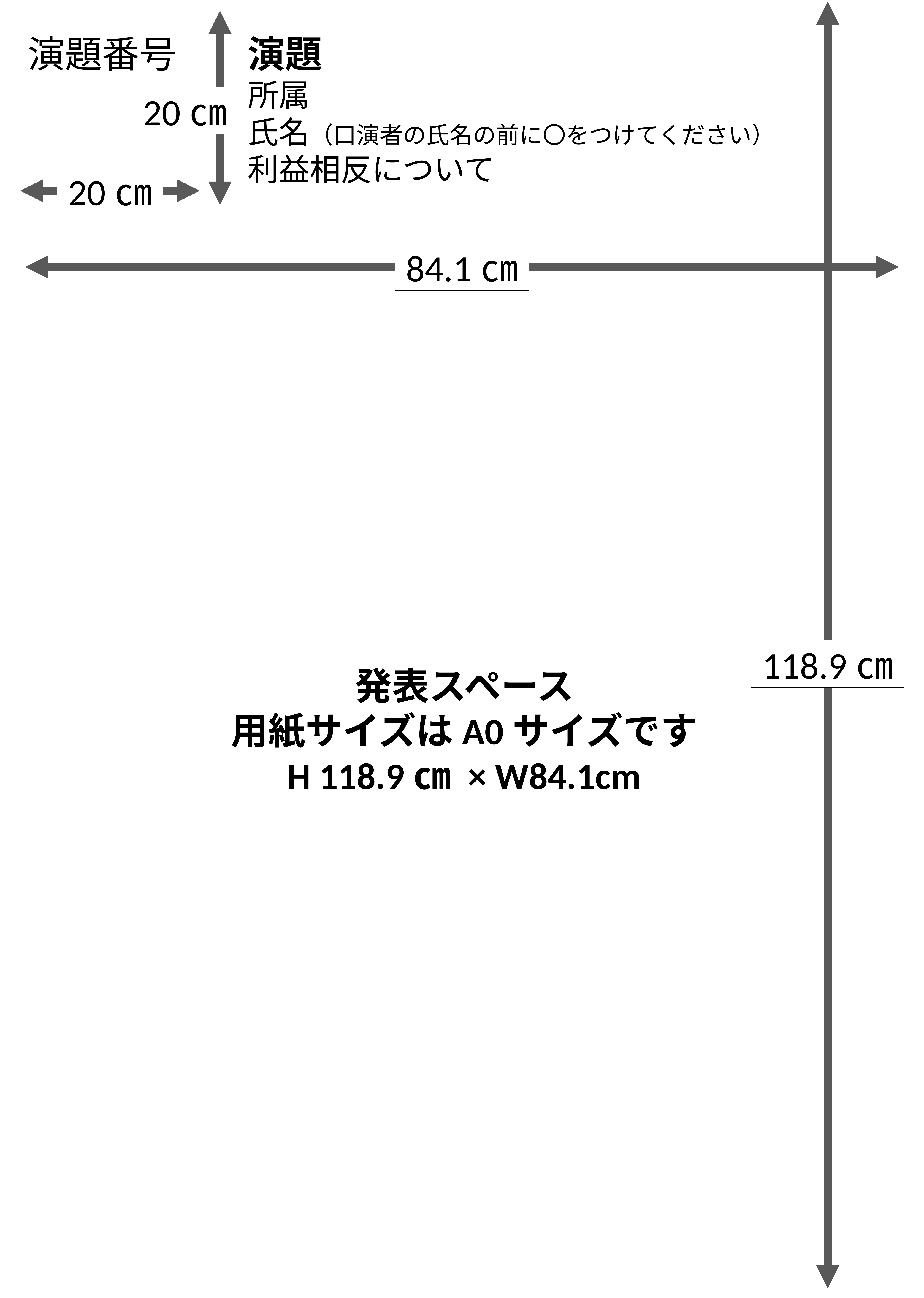

演題番号
演題
所属
氏名（口演者の氏名の前に〇をつけてください）
利益相反について
 20㎝
 20㎝
 84.1㎝
 118.9㎝
発表スペース
用紙サイズはA0サイズです
H 118.9㎝ × W84.1cm